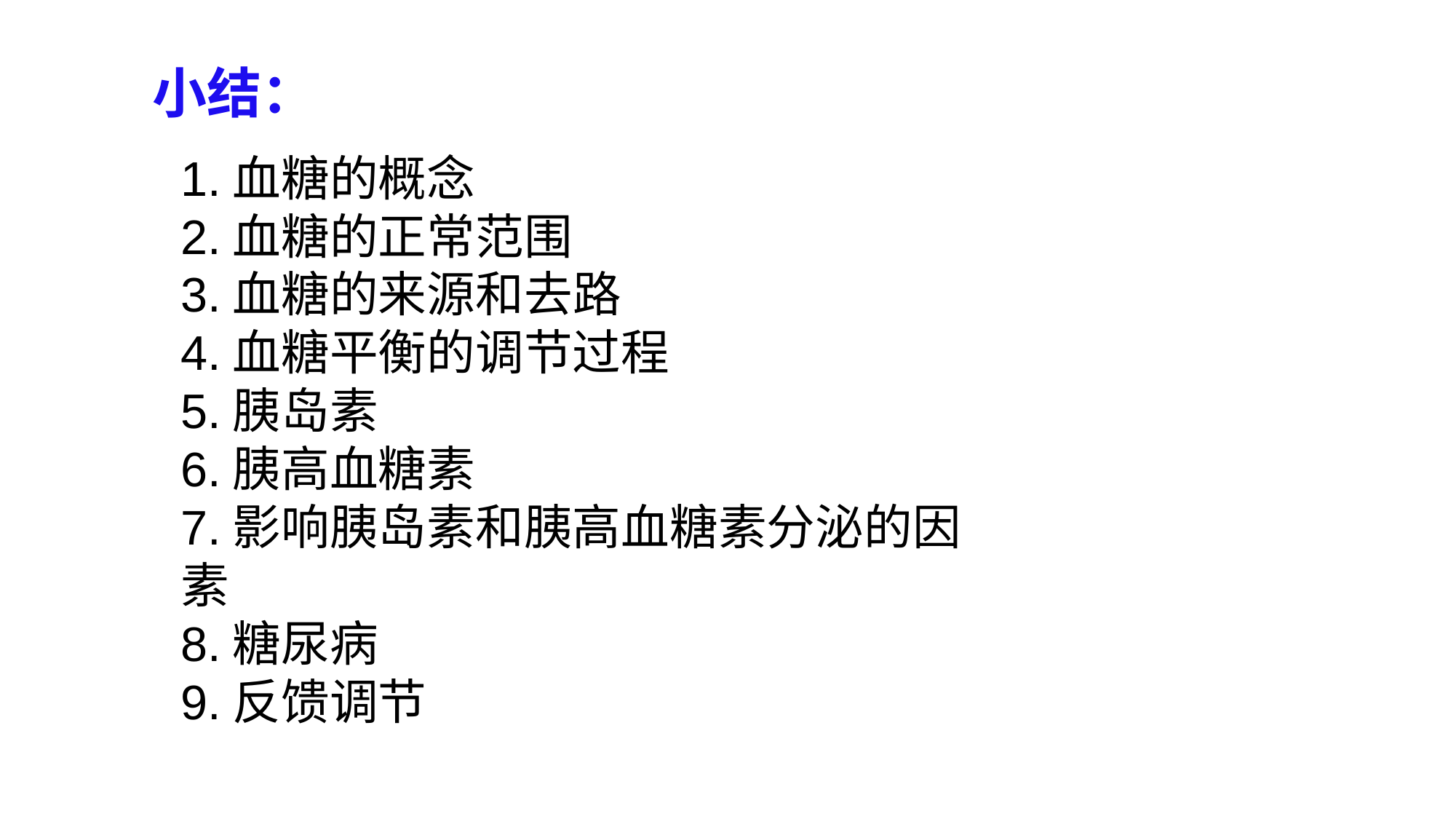

小结：
1.血糖的概念
2.血糖的正常范围
3.血糖的来源和去路
4.血糖平衡的调节过程
5.胰岛素
6.胰高血糖素
7.影响胰岛素和胰高血糖素分泌的因素
8.糖尿病
9.反馈调节